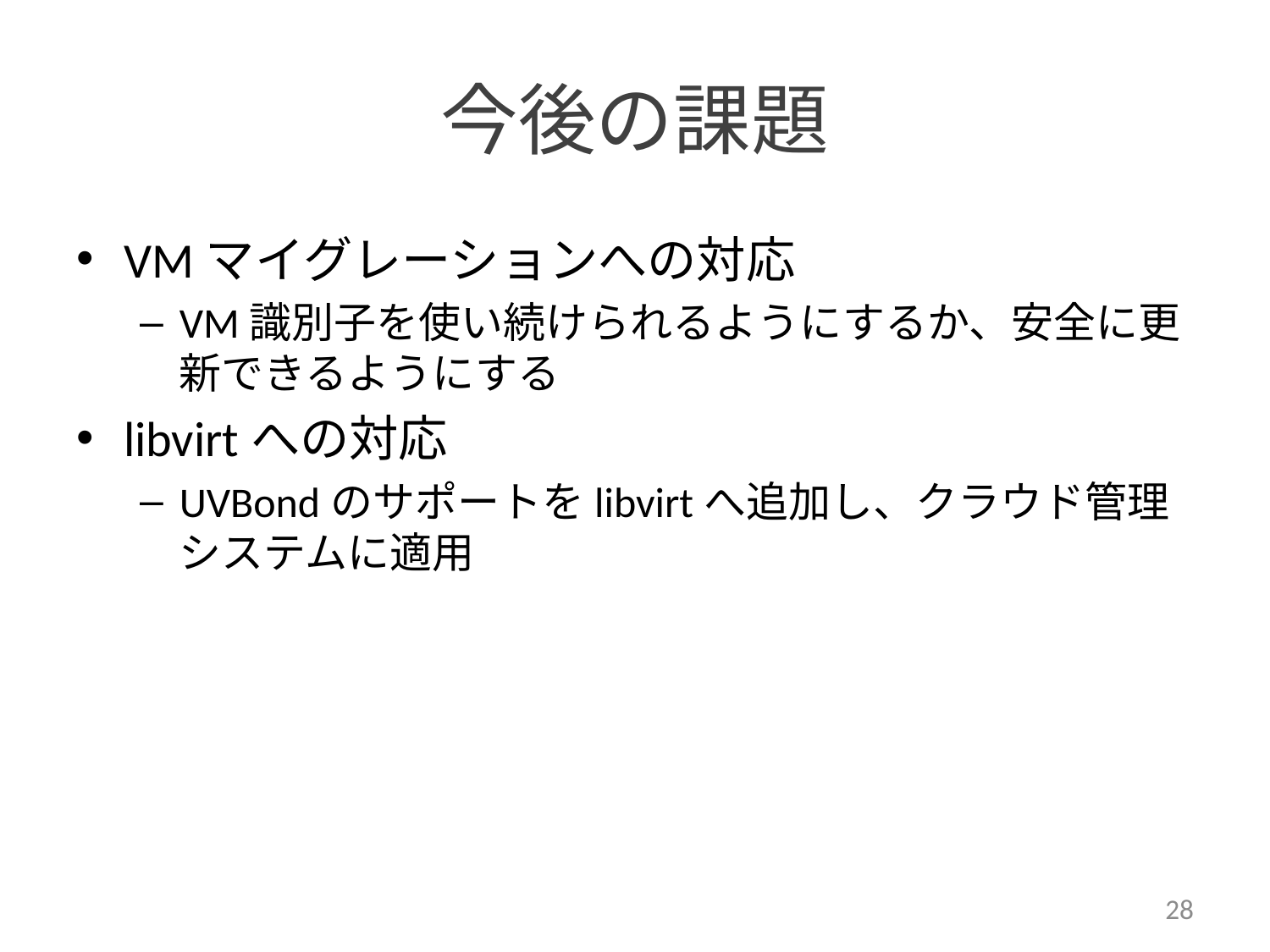

# 今後の課題
VMマイグレーションへの対応
VM識別子を使い続けられるようにするか、安全に更新できるようにする
libvirtへの対応
UVBondのサポートをlibvirtへ追加し、クラウド管理システムに適用

28